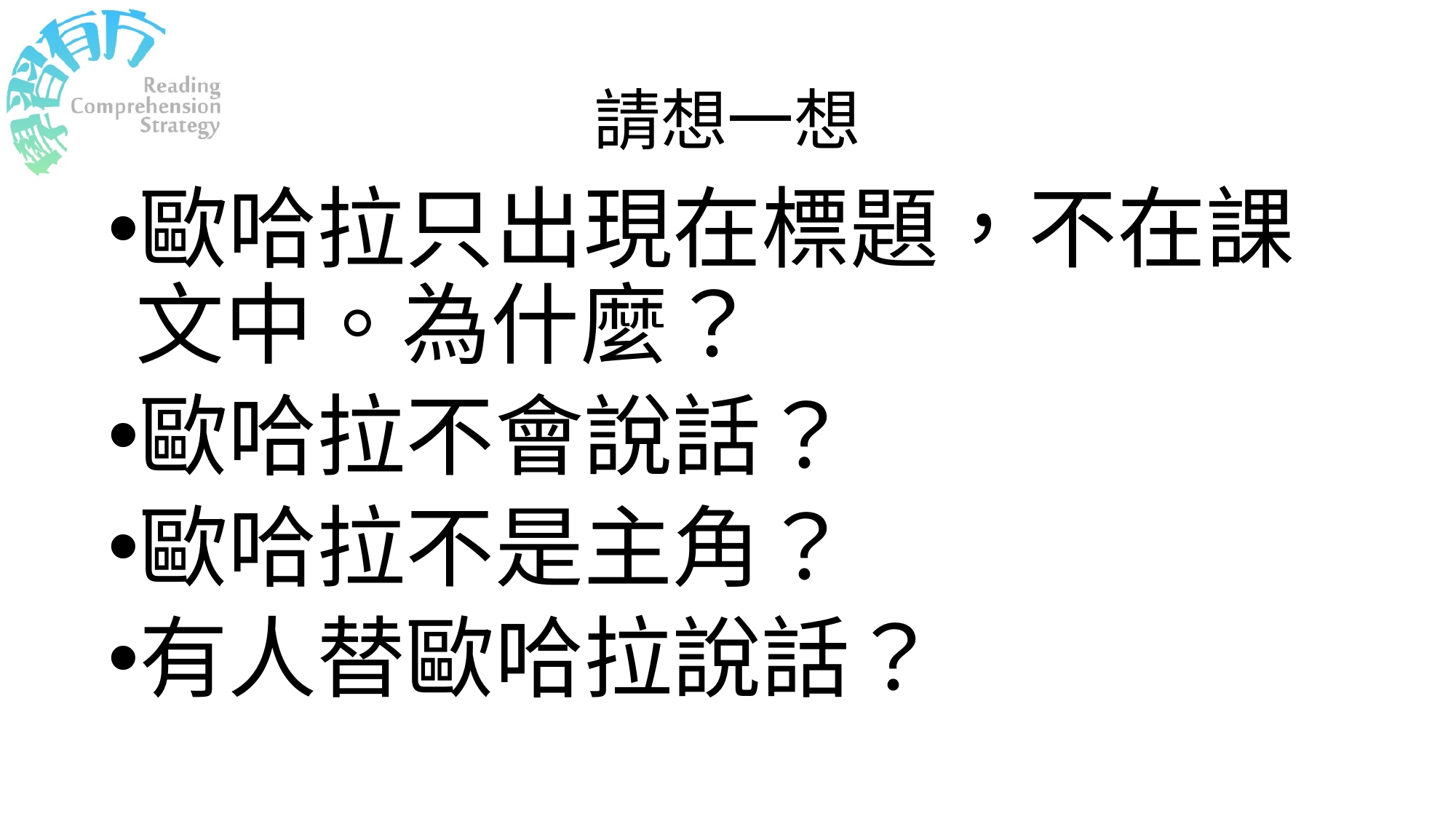

# 請想一想
歐哈拉只出現在標題，不在課文中。為什麼？
歐哈拉不會說話？
歐哈拉不是主角？
有人替歐哈拉說話？